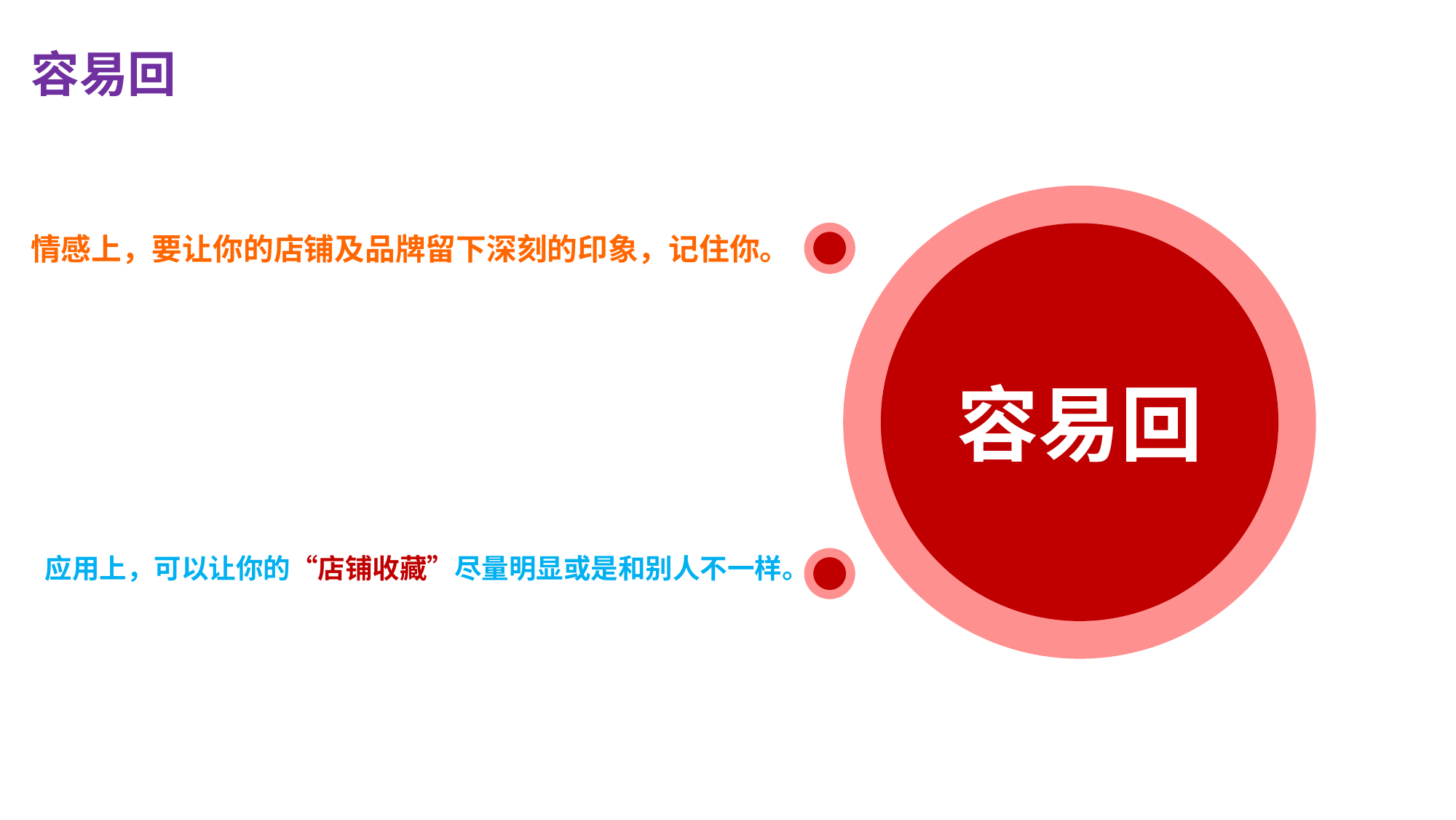

容易回

容易回
情感上，要让你的店铺及品牌留下深刻的印象，记住你。
应用上，可以让你的“店铺收藏”尽量明显或是和别人不一样。